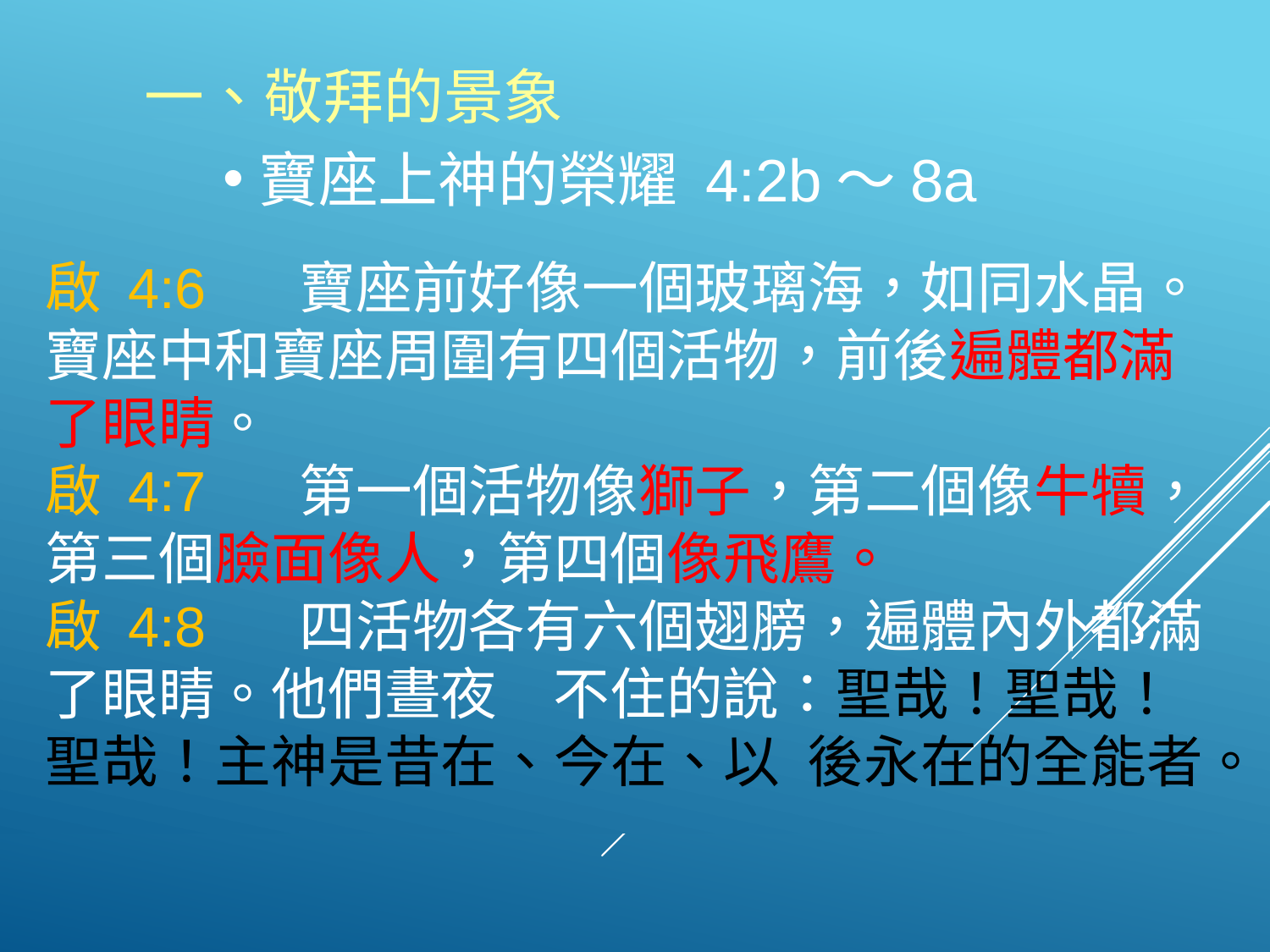

一、敬拜的景象

寶座上神的榮耀 4:2b～8a
啟 4:6	寶座前好像一個玻璃海，如同水晶。寶座中和寶座周圍有四個活物，前後遍體都滿了眼睛。
啟 4:7	第一個活物像獅子，第二個像牛犢，第三個臉面像人，第四個像飛鷹。
啟 4:8	四活物各有六個翅膀，遍體內外都滿了眼睛。他們晝夜	不住的說：聖哉！聖哉！聖哉！主神是昔在、今在、以	後永在的全能者。